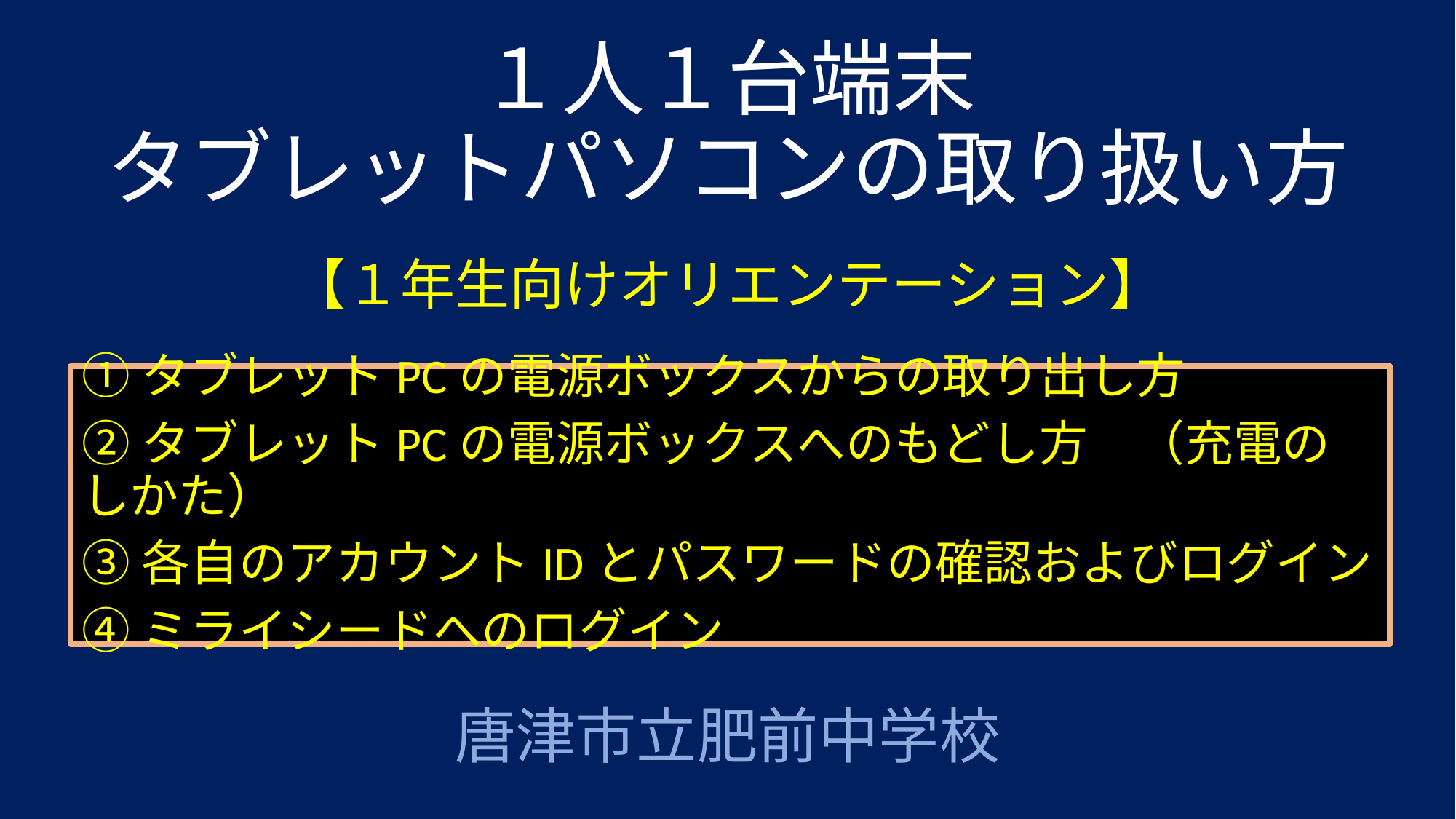

# １人１台端末 タブレットパソコンの取り扱い方
【１年生向けオリエンテーション】
①タブレットPCの電源ボックスからの取り出し方
②タブレットPCの電源ボックスへのもどし方　（充電のしかた）
③各自のアカウントIDとパスワードの確認およびログイン
④ミライシードへのログイン
唐津市立肥前中学校